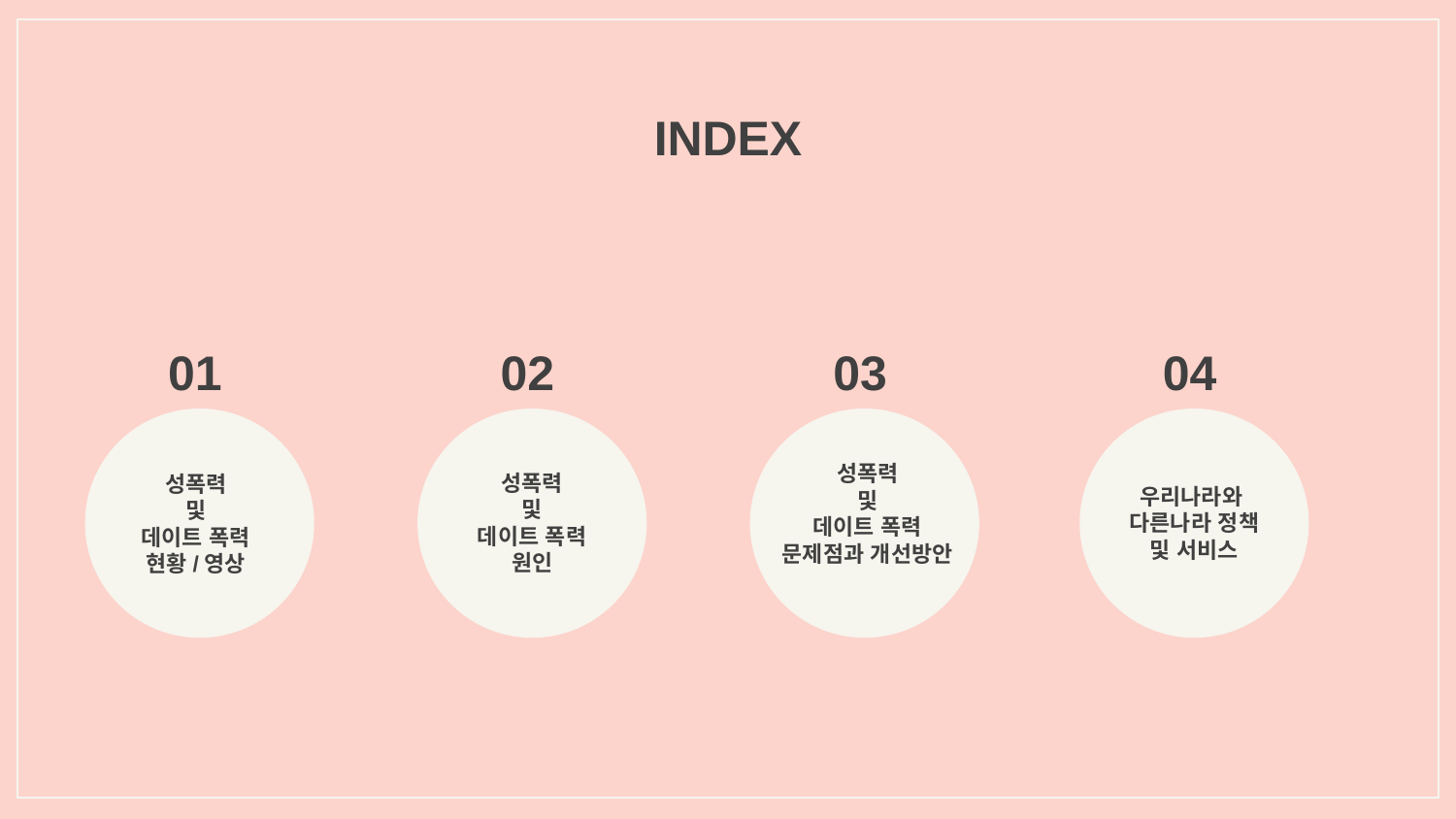

INDEX
01
02
03
04

성폭력
및
데이트 폭력
문제점과 개선방안
성폭력
및
데이트 폭력
원인
성폭력
및
데이트 폭력 현황/영상
우리나라와
다른나라 정책 및 서비스